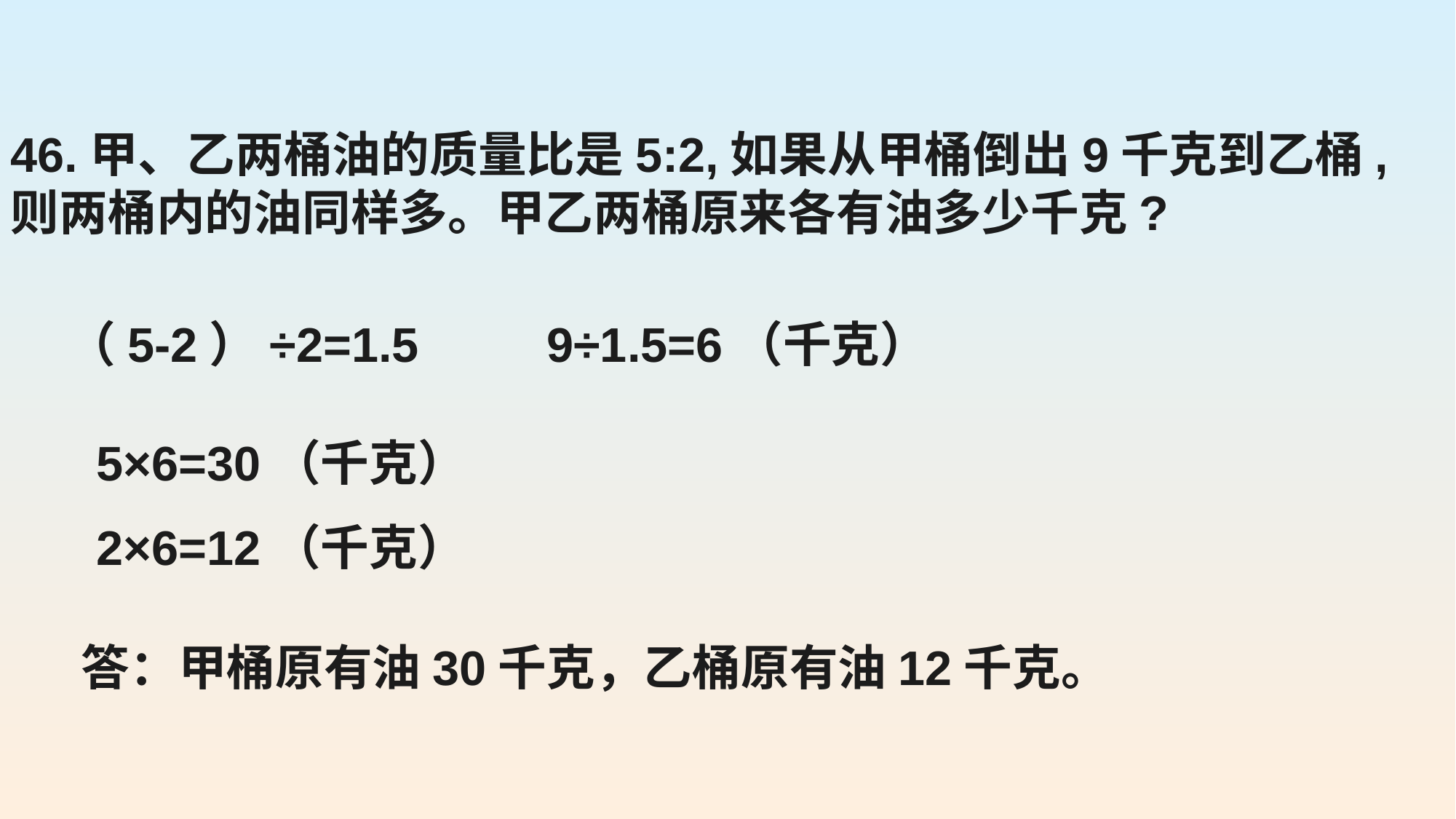

46.甲、乙两桶油的质量比是5:2,如果从甲桶倒出9千克到乙桶,
则两桶内的油同样多。甲乙两桶原来各有油多少千克?
（5-2）÷2=1.5
9÷1.5=6（千克）
5×6=30（千克）
2×6=12（千克）
答：甲桶原有油30千克，乙桶原有油12千克。